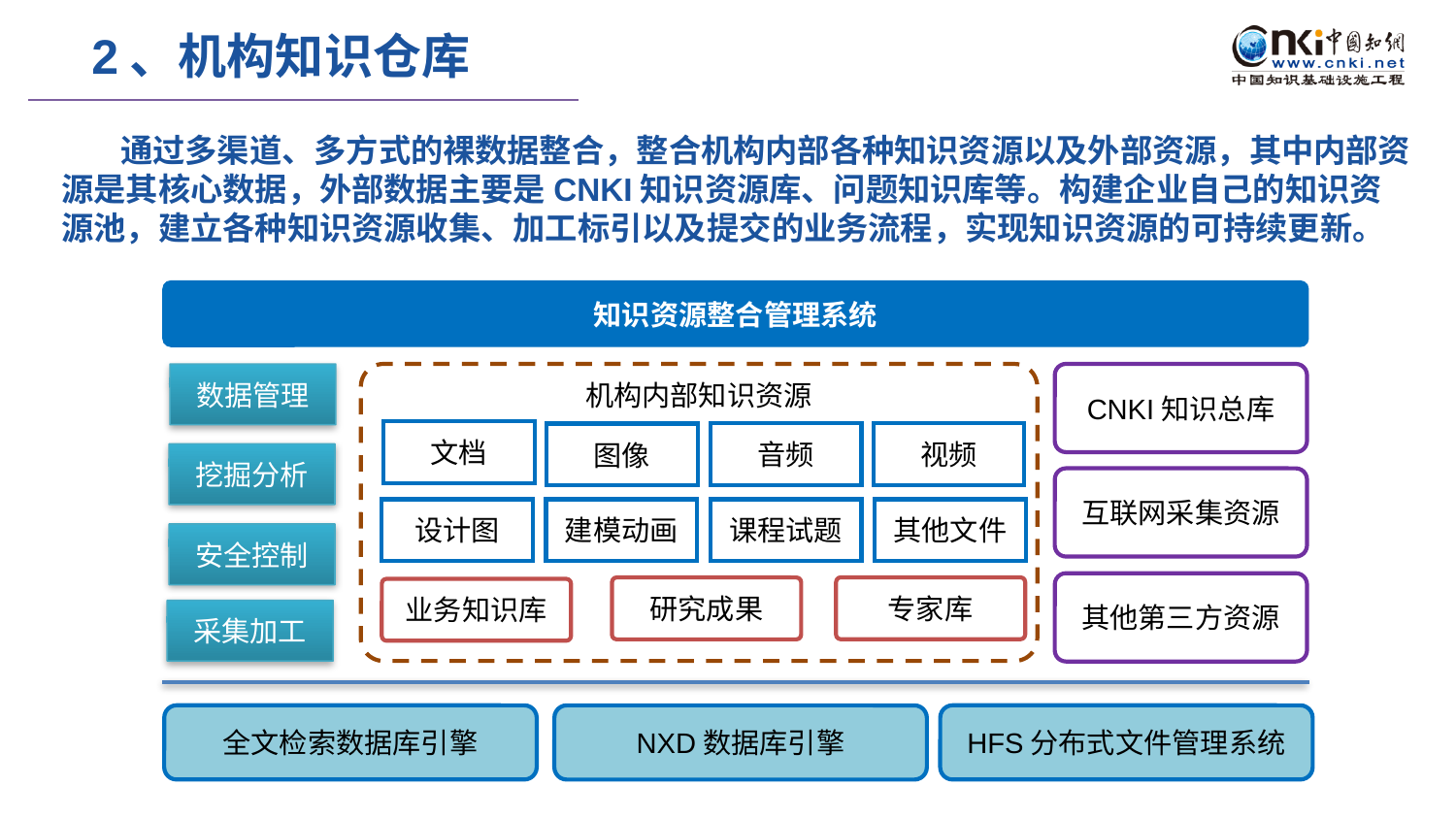

2、机构知识仓库
       通过多渠道、多方式的裸数据整合，整合机构内部各种知识资源以及外部资源，其中内部资源是其核心数据，外部数据主要是CNKI知识资源库、问题知识库等。构建企业自己的知识资源池，建立各种知识资源收集、加工标引以及提交的业务流程，实现知识资源的可持续更新。
知识资源整合管理系统
数据管理
机构内部知识资源
CNKI知识总库
文档
音频
视频
图像
挖掘分析
互联网采集资源
设计图
建模动画
课程试题
其他文件
安全控制
其他第三方资源
专家库
研究成果
业务知识库
采集加工
全文检索数据库引擎
HFS分布式文件管理系统
NXD数据库引擎